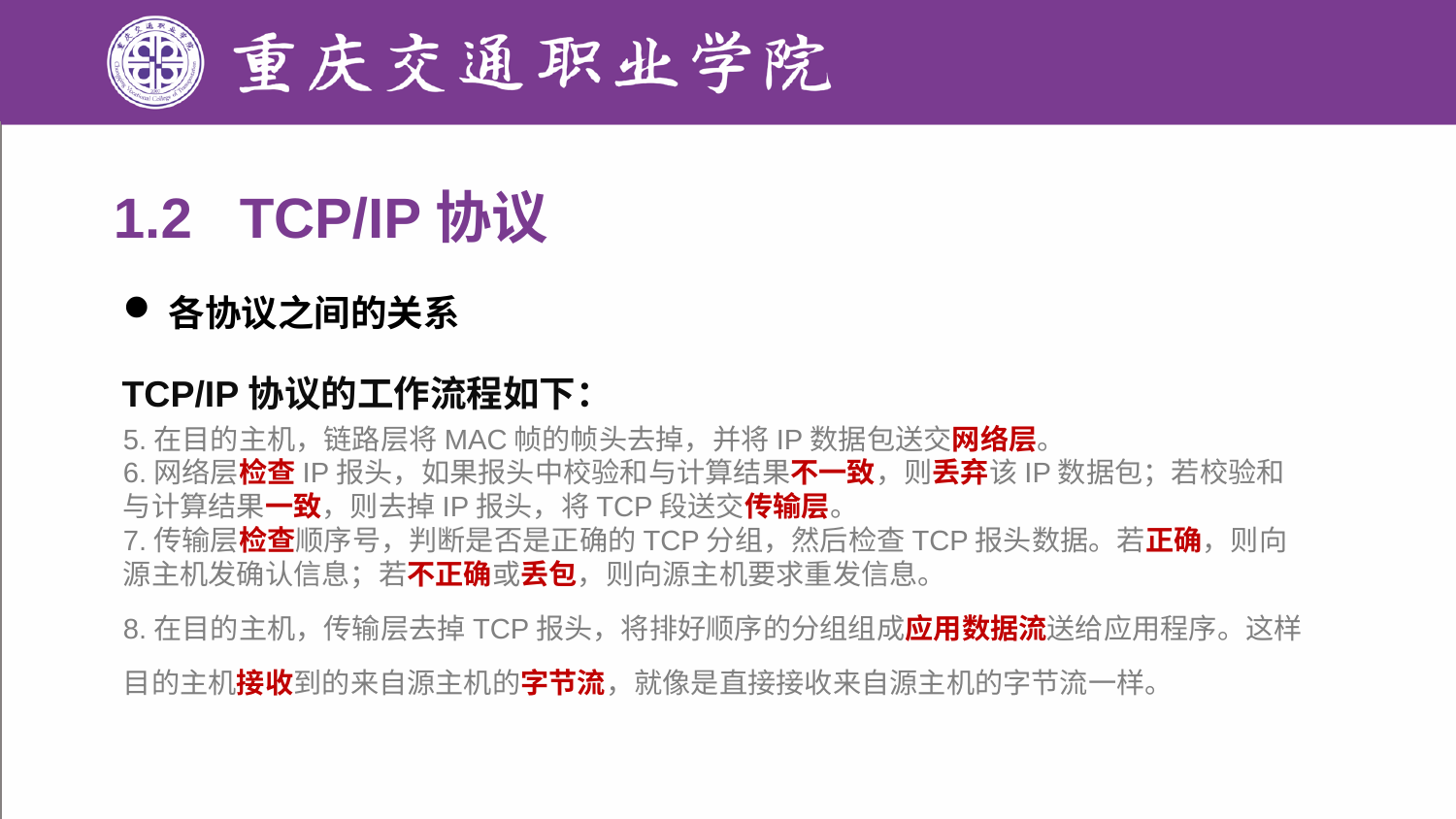

1.2   TCP/IP协议
各协议之间的关系
TCP/IP协议的工作流程如下：
5.在目的主机，链路层将MAC帧的帧头去掉，并将IP数据包送交网络层。6.网络层检查IP报头，如果报头中校验和与计算结果不一致，则丢弃该IP数据包；若校验和与计算结果一致，则去掉IP报头，将TCP段送交传输层。7.传输层检查顺序号，判断是否是正确的TCP分组，然后检查TCP报头数据。若正确，则向源主机发确认信息；若不正确或丢包，则向源主机要求重发信息。8.在目的主机，传输层去掉TCP报头，将排好顺序的分组组成应用数据流送给应用程序。这样目的主机接收到的来自源主机的字节流，就像是直接接收来自源主机的字节流一样。